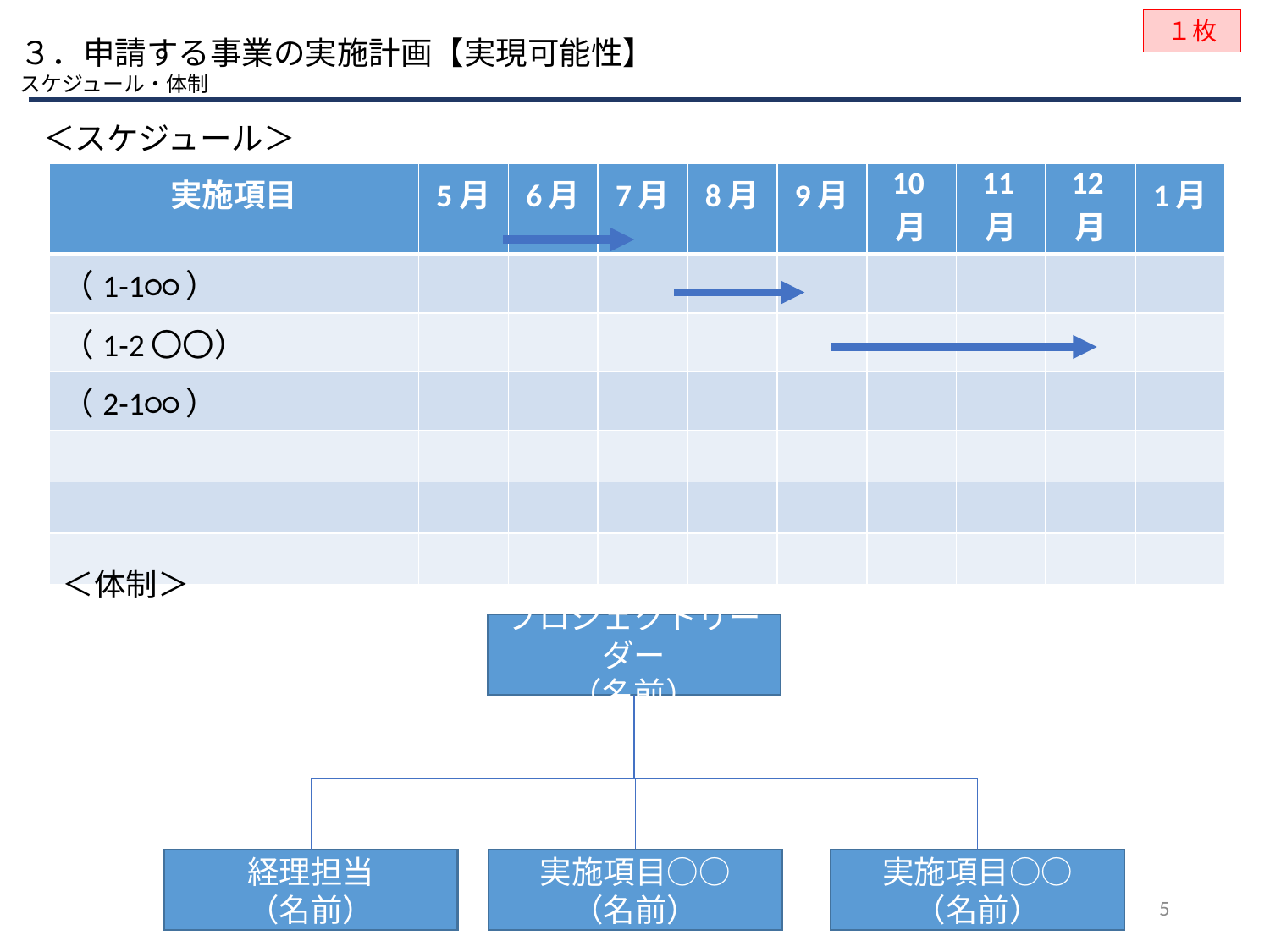

１枚
３．申請する事業の実施計画【実現可能性】
スケジュール・体制
＜スケジュール＞
| 実施項目 | 5月 | 6月 | 7月 | 8月 | 9月 | 10月 | 11月 | 12月 | 1月 |
| --- | --- | --- | --- | --- | --- | --- | --- | --- | --- |
| （1-1○○） |  |  |  |  |  |  |  |  |  |
| （1-2〇〇） |  |  |  |  |  |  |  |  |  |
| （2-1○○） |  |  |  |  |  |  |  |  |  |
|  |  |  |  |  |  |  |  |  |  |
|  |  |  |  |  |  |  |  |  |  |
|  |  |  |  |  |  |  |  |  |  |
＜体制＞
プロジェクトリーダー
（名前）
経理担当
（名前）
実施項目○○
（名前）
実施項目○○
（名前）
5